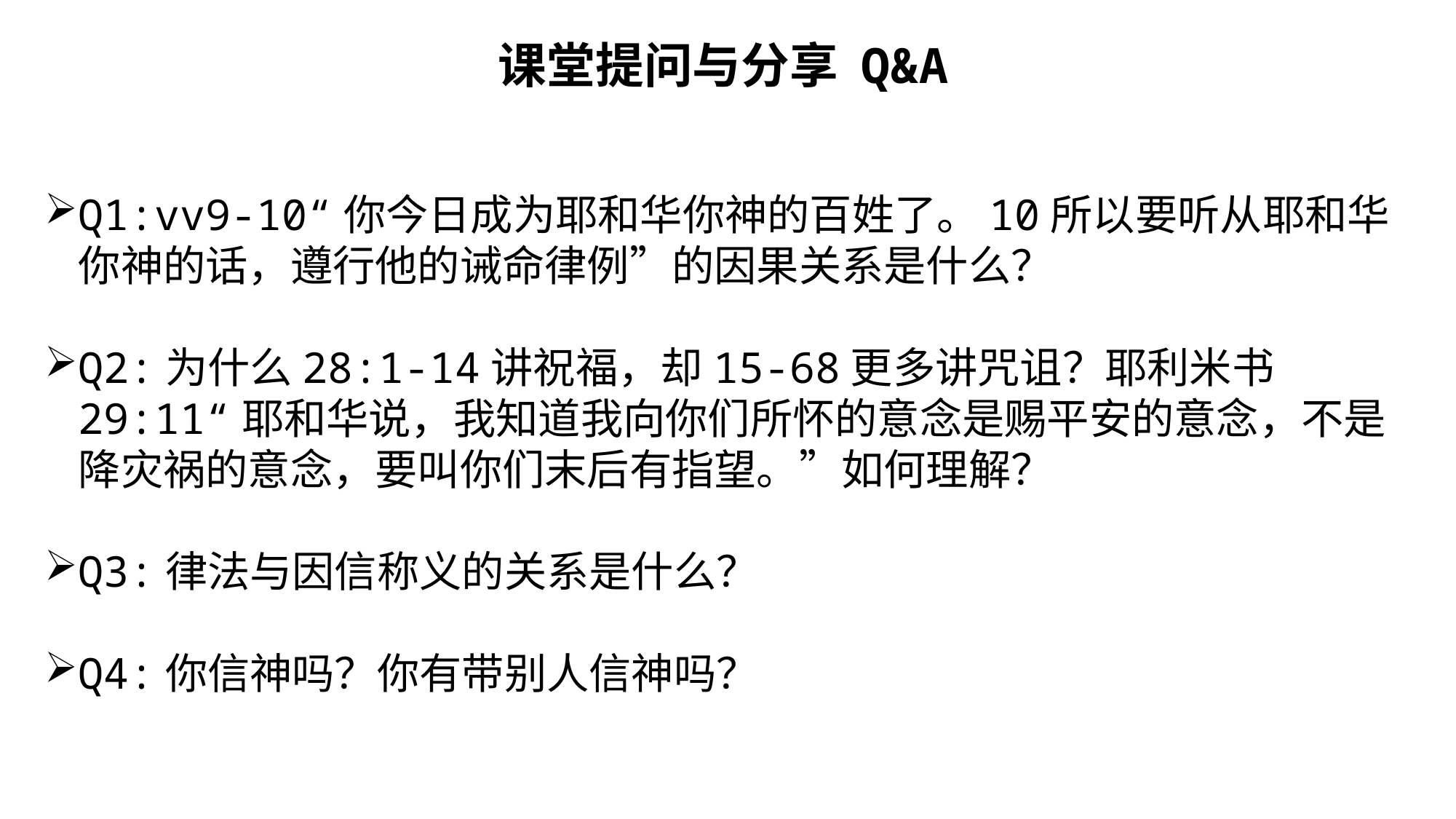

课堂提问与分享 Q&A

Q1:vv9-10“你今日成为耶和华你神的百姓了。10所以要听从耶和华你神的话，遵行他的诫命律例”的因果关系是什么？

Q2:为什么28:1-14讲祝福，却15-68更多讲咒诅？耶利米书29:11“耶和华说，我知道我向你们所怀的意念是赐平安的意念，不是降灾祸的意念，要叫你们末后有指望。”如何理解？

Q3:律法与因信称义的关系是什么？

Q4:你信神吗？你有带别人信神吗？